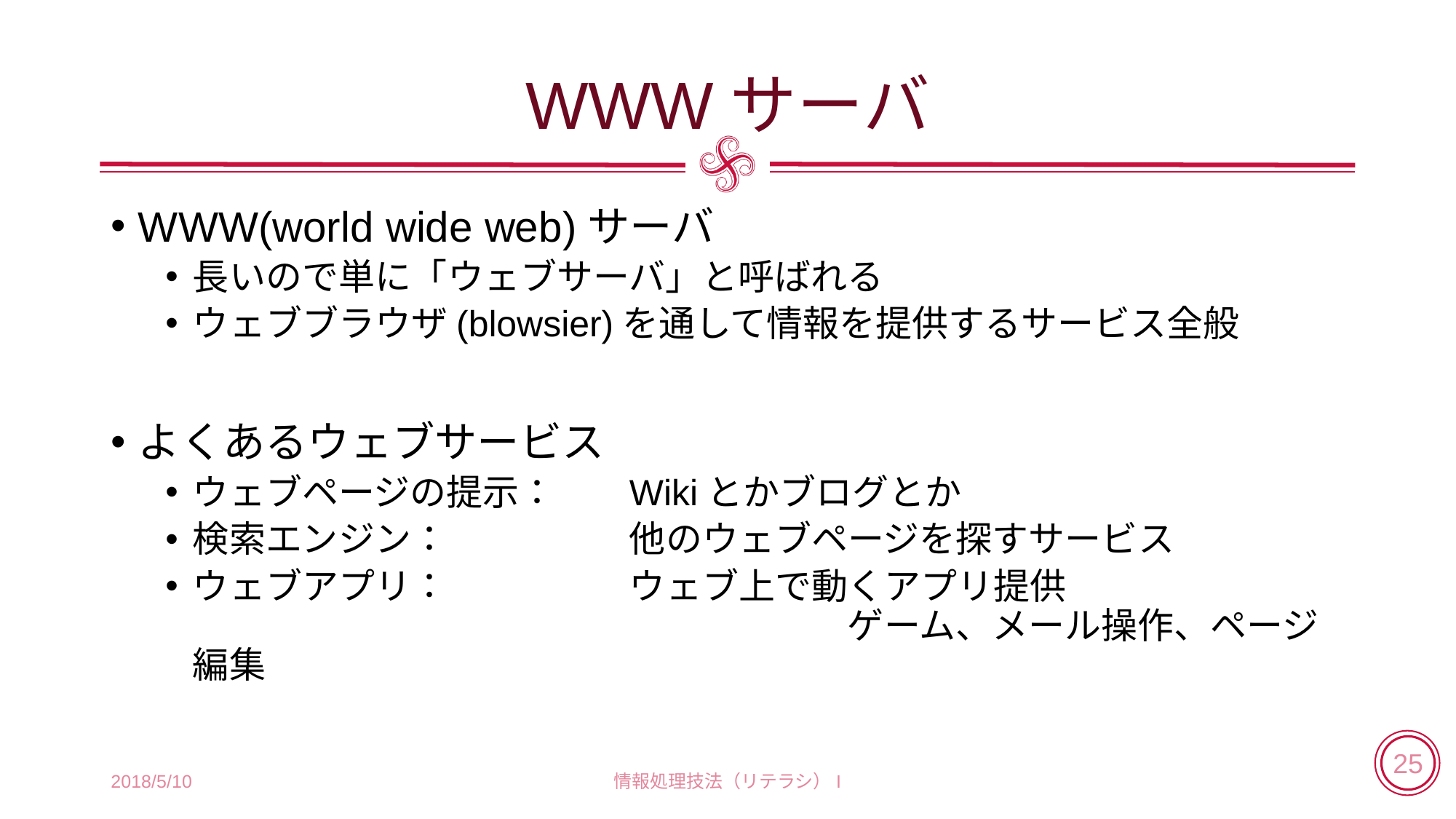

# WWWサーバ
WWW(world wide web)サーバ
長いので単に「ウェブサーバ」と呼ばれる
ウェブブラウザ(blowsier)を通して情報を提供するサービス全般

よくあるウェブサービス
ウェブページの提示：	Wikiとかブログとか
検索エンジン：		他のウェブページを探すサービス
ウェブアプリ：		ウェブ上で動くアプリ提供
						ゲーム、メール操作、ページ編集
2018/5/10
情報処理技法（リテラシ）I